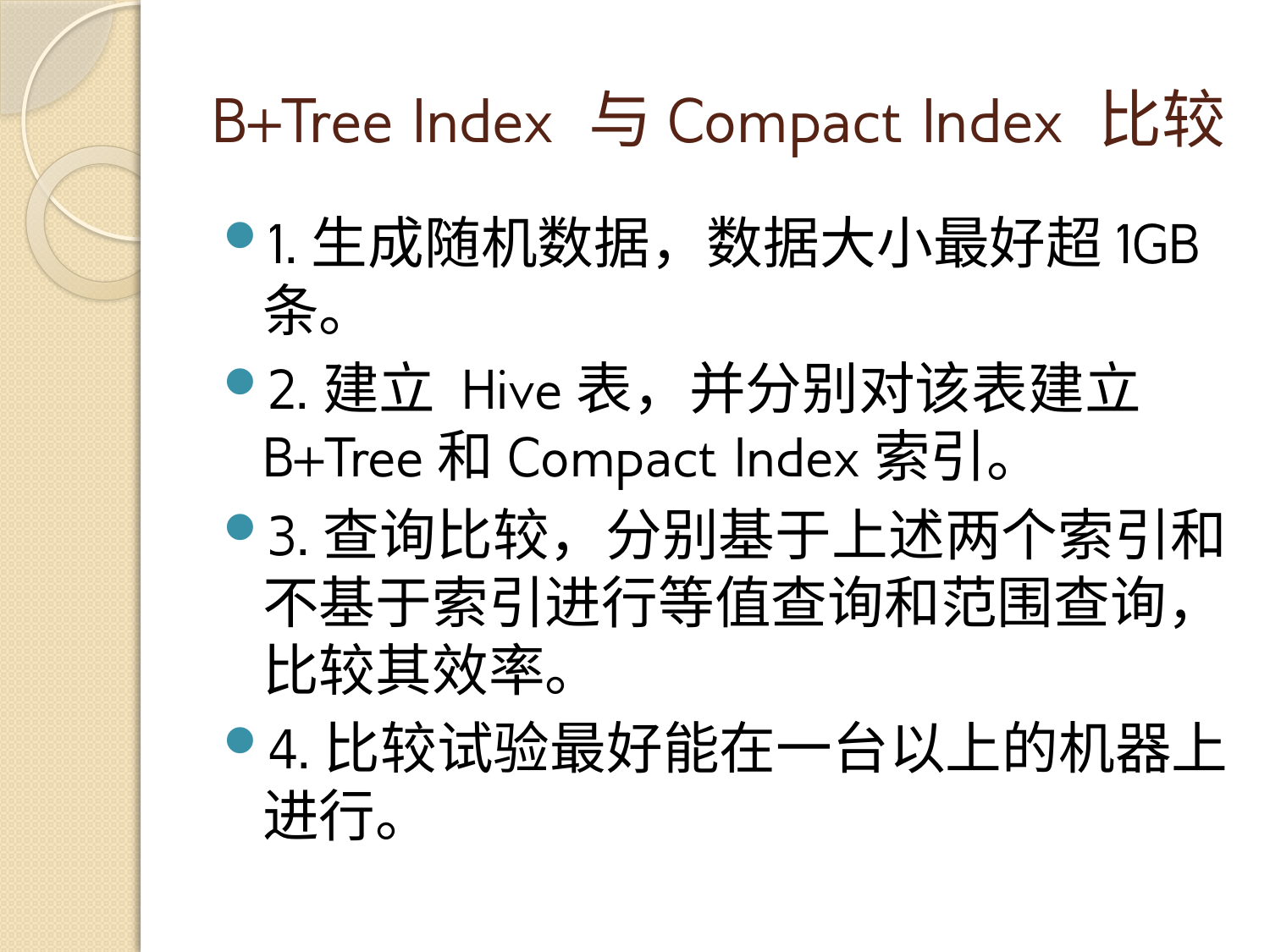

# B+Tree Index 与Compact Index 比较
1.生成随机数据，数据大小最好超1GB条。
2.建立 Hive表，并分别对该表建立B+Tree和Compact Index索引。
3.查询比较，分别基于上述两个索引和不基于索引进行等值查询和范围查询，比较其效率。
4.比较试验最好能在一台以上的机器上进行。